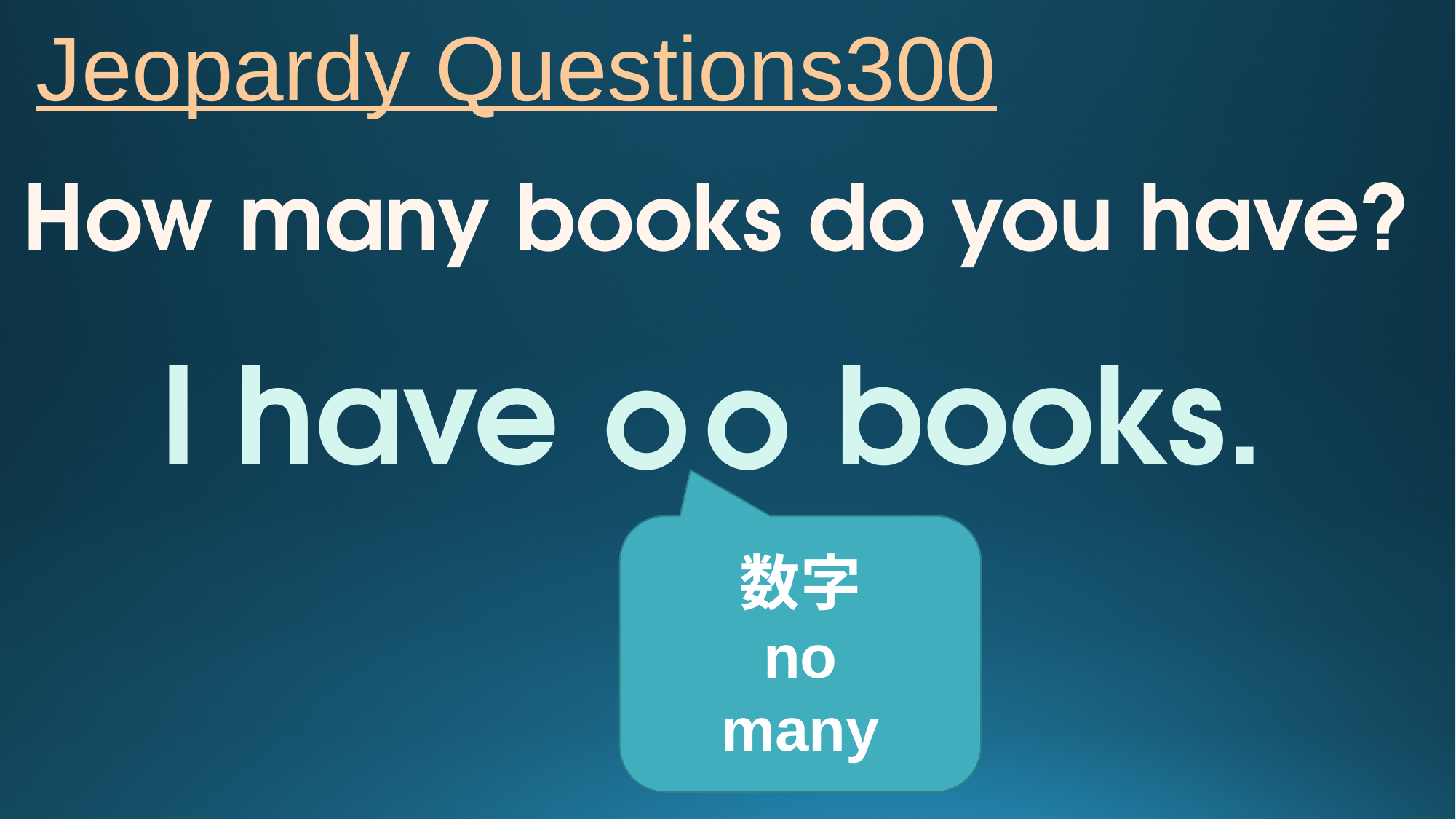

# Jeopardy Questions300
How many books do you have?
I have ○○ books.
数字
no
many